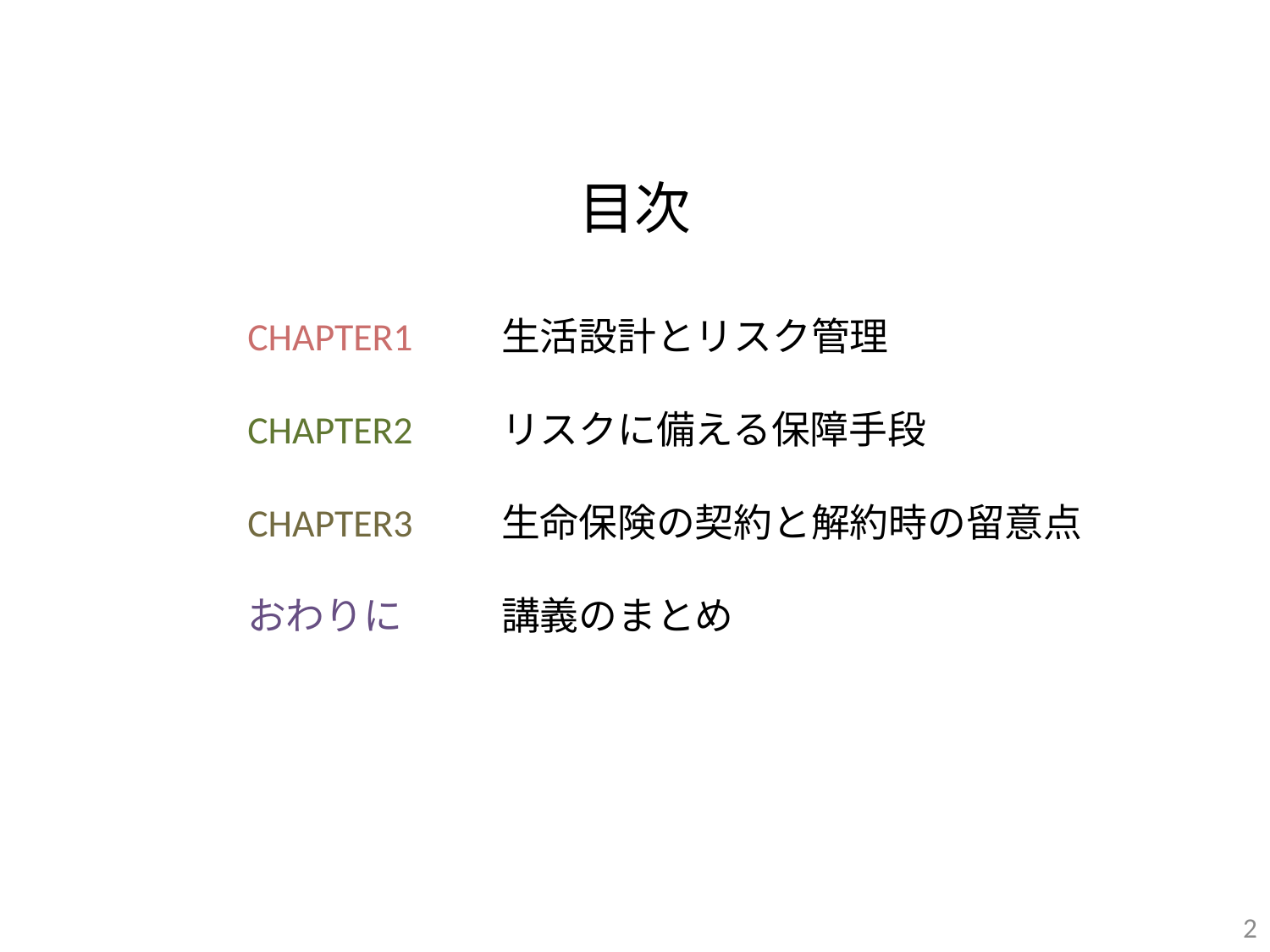

目次
CHAPTER1	生活設計とリスク管理

CHAPTER2	リスクに備える保障手段

CHAPTER3	生命保険の契約と解約時の留意点

おわりに	講義のまとめ
2